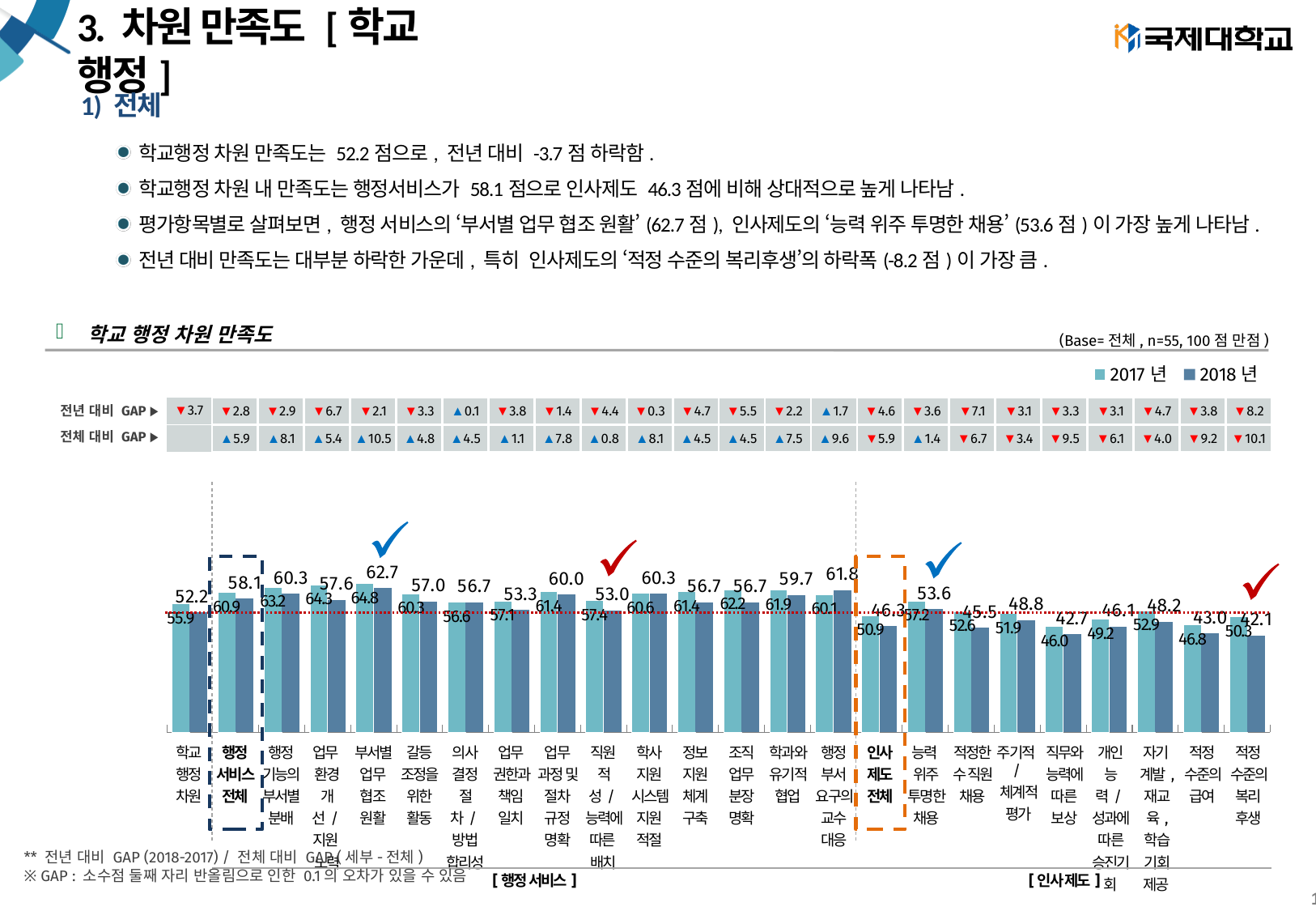

# 3. 차원 만족도 [학교 행정]
1) 전체
학교행정 차원 만족도는 52.2점으로, 전년 대비 -3.7점 하락함.
학교행정 차원 내 만족도는 행정서비스가 58.1점으로 인사제도 46.3점에 비해 상대적으로 높게 나타남.
평가항목별로 살펴보면, 행정 서비스의 ‘부서별 업무 협조 원활’(62.7점), 인사제도의 ‘능력 위주 투명한 채용’(53.6점)이 가장 높게 나타남.
전년 대비 만족도는 대부분 하락한 가운데, 특히  인사제도의 ‘적정 수준의 복리후생’의 하락폭(-8.2점)이 가장 큼.
학교 행정 차원 만족도
(Base=전체, n=55, 100점 만점)

[unsupported chart]

| ▼3.7 | ▼2.8 | ▼2.9 | ▼6.7 | ▼2.1 | ▼3.3 | ▲0.1 | ▼3.8 | ▼1.4 | ▼4.4 | ▼0.3 | ▼4.7 | ▼5.5 | ▼2.2 | ▲1.7 | ▼4.6 | ▼3.6 | ▼7.1 | ▼3.1 | ▼3.3 | ▼3.1 | ▼4.7 | ▼3.8 | ▼8.2 |
| --- | --- | --- | --- | --- | --- | --- | --- | --- | --- | --- | --- | --- | --- | --- | --- | --- | --- | --- | --- | --- | --- | --- | --- |
|  | ▲5.9 | ▲8.1 | ▲5.4 | ▲10.5 | ▲4.8 | ▲4.5 | ▲1.1 | ▲7.8 | ▲0.8 | ▲8.1 | ▲4.5 | ▲4.5 | ▲7.5 | ▲9.6 | ▼5.9 | ▲1.4 | ▼6.7 | ▼3.4 | ▼9.5 | ▼6.1 | ▼4.0 | ▼9.2 | ▼10.1 |
전년 대비 GAP ▶
전체 대비 GAP ▶

| 학교 행정 차원 | 행정 서비스 전체 | 행정 기능의 부서별 분배 | 업무 환경 개선/지원 노력 | 부서별 업무 협조 원활 | 갈등 조정을 위한 활동 | 의사 결정 절차/방법 합리성 | 업무 권한과 책임 일치 | 업무 과정 및 절차 규정 명확 | 직원 적성/능력에 따른 배치 | 학사 지원 시스템 지원 적절 | 정보 지원 체계 구축 | 조직 업무 분장 명확 | 학과와 유기적 협업 | 행정 부서 요구의 교수 대응 | 인사 제도 전체 | 능력 위주 투명한 채용 | 적정한 수 직원 채용 | 주기적/체계적 평가 | 직무와 능력에 따른 보상 | 개인 능력/성과에 따른 승진기회 | 자기 계발, 재교육, 학습 기회 제공 | 적정 수준의 급여 | 적정 수준의 복리 후생 |
| --- | --- | --- | --- | --- | --- | --- | --- | --- | --- | --- | --- | --- | --- | --- | --- | --- | --- | --- | --- | --- | --- | --- | --- |
|  | [행정 서비스] |  |  |  |  |  |  |  |  |  |  |  |  |  | [인사 제도] |  |  |  |  |  |  |  |  |
** 전년 대비 GAP (2018-2017) / 전체 대비 GAP (세부-전체)
※ GAP : 소수점 둘째 자리 반올림으로 인한 0.1의 오차가 있을 수 있음